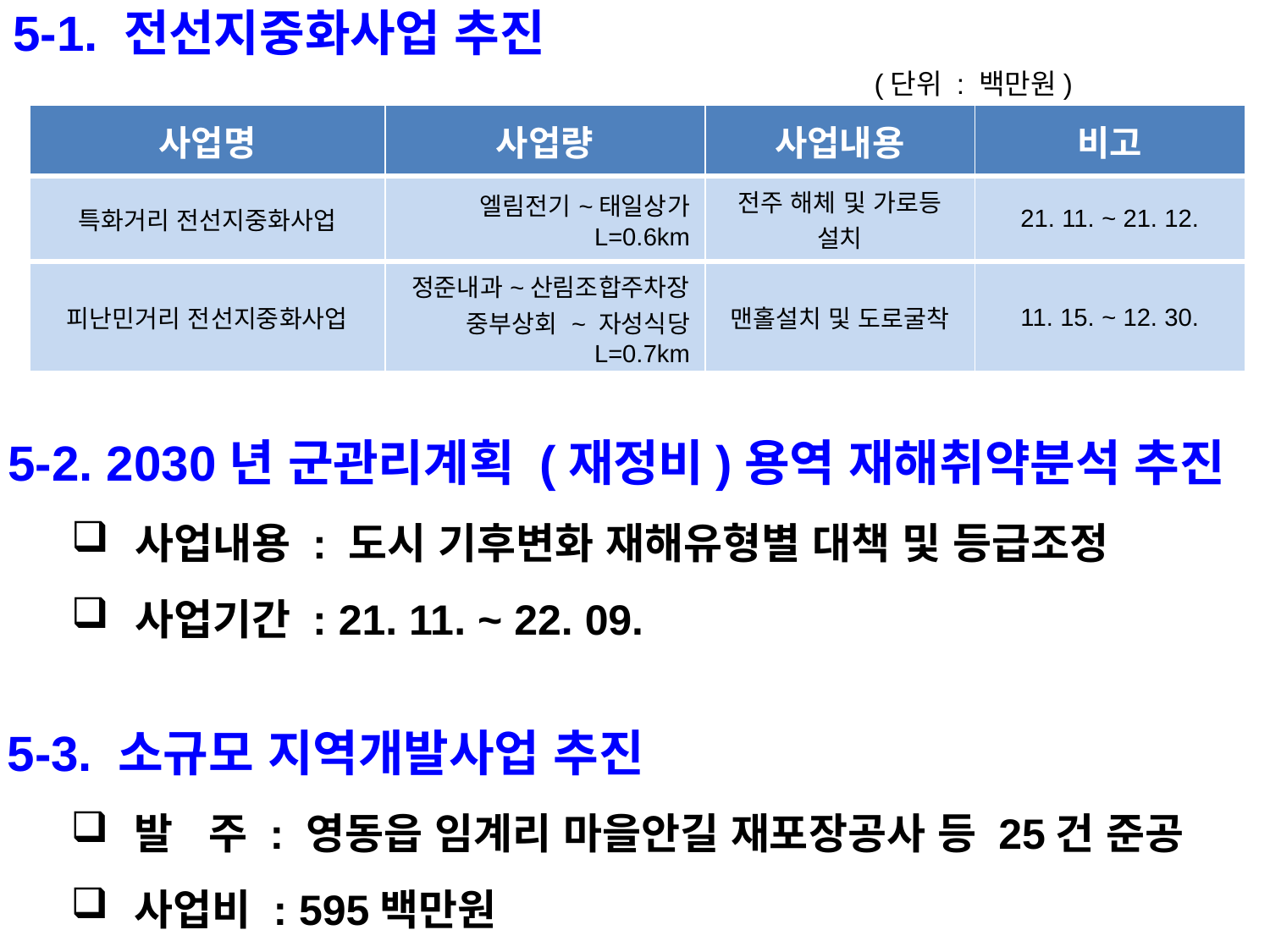

5-1. 전선지중화사업 추진
                                                                                                              (단위 : 백만원)
| 사업명 | 사업량 | 사업내용 | 비고 |
| --- | --- | --- | --- |
| 특화거리 전선지중화사업 | 엘림전기~태일상가 L=0.6km | 전주 해체 및 가로등 설치 | 21. 11. ~ 21. 12. |
| 피난민거리 전선지중화사업 | 정준내과~산림조합주차장 중부상회 ~ 자성식당 L=0.7km | 맨홀설치 및 도로굴착 | 11. 15. ~ 12. 30. |
5-2. 2030년 군관리계획 (재정비)용역 재해취약분석 추진
사업내용 : 도시 기후변화 재해유형별 대책 및 등급조정
사업기간 : 21. 11. ~ 22. 09.
5-3. 소규모 지역개발사업 추진
발   주 : 영동읍 임계리 마을안길 재포장공사 등 25건 준공
사업비 : 595백만원